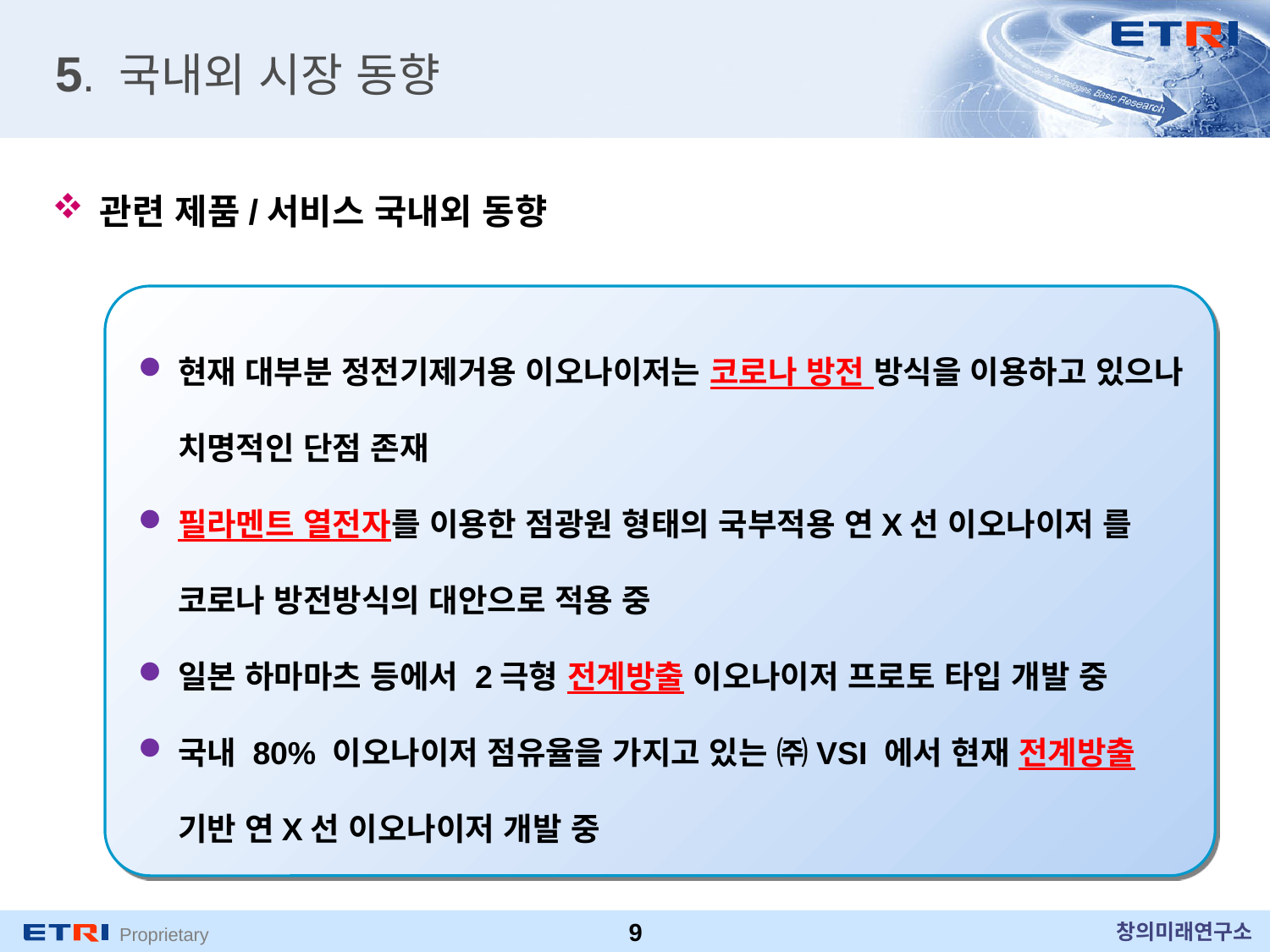

# 5. 국내외 시장 동향
관련 제품/서비스 국내외 동향

현재 대부분 정전기제거용 이오나이저는 코로나 방전 방식을 이용하고 있으나 치명적인 단점 존재
필라멘트 열전자를 이용한 점광원 형태의 국부적용 연X선 이오나이저 를 코로나 방전방식의 대안으로 적용 중
일본 하마마츠 등에서 2극형 전계방출 이오나이저 프로토 타입 개발 중
국내 80% 이오나이저 점유율을 가지고 있는 ㈜VSI 에서 현재 전계방출 기반 연X선 이오나이저 개발 중
9
창의미래연구소